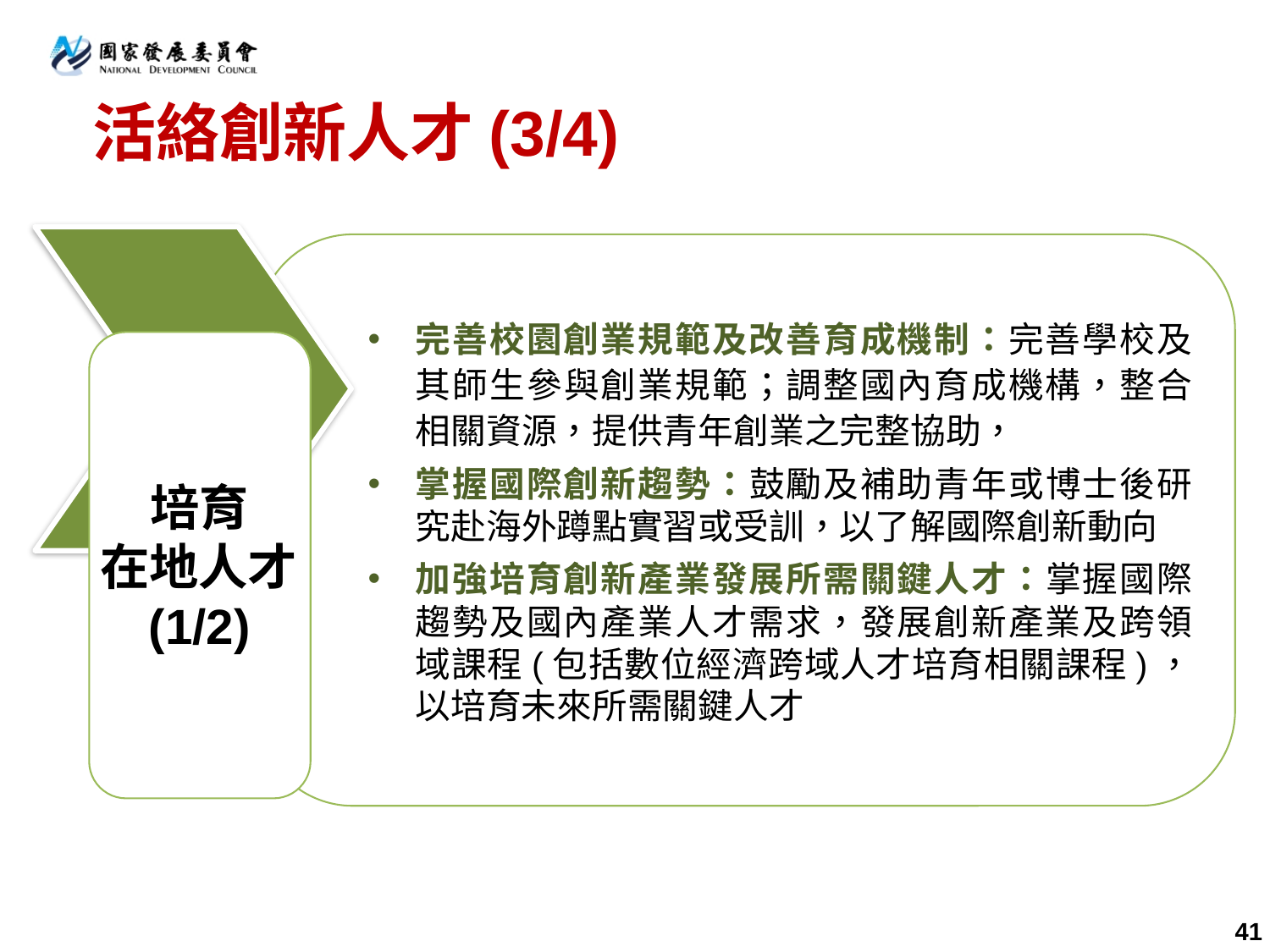

# 活絡創新人才(3/4)

培育
在地人才(1/2)
完善校園創業規範及改善育成機制：完善學校及其師生參與創業規範；調整國內育成機構，整合相關資源，提供青年創業之完整協助，
掌握國際創新趨勢：鼓勵及補助青年或博士後研究赴海外蹲點實習或受訓，以了解國際創新動向
加強培育創新產業發展所需關鍵人才：掌握國際趨勢及國內產業人才需求，發展創新產業及跨領域課程(包括數位經濟跨域人才培育相關課程)，以培育未來所需關鍵人才
41